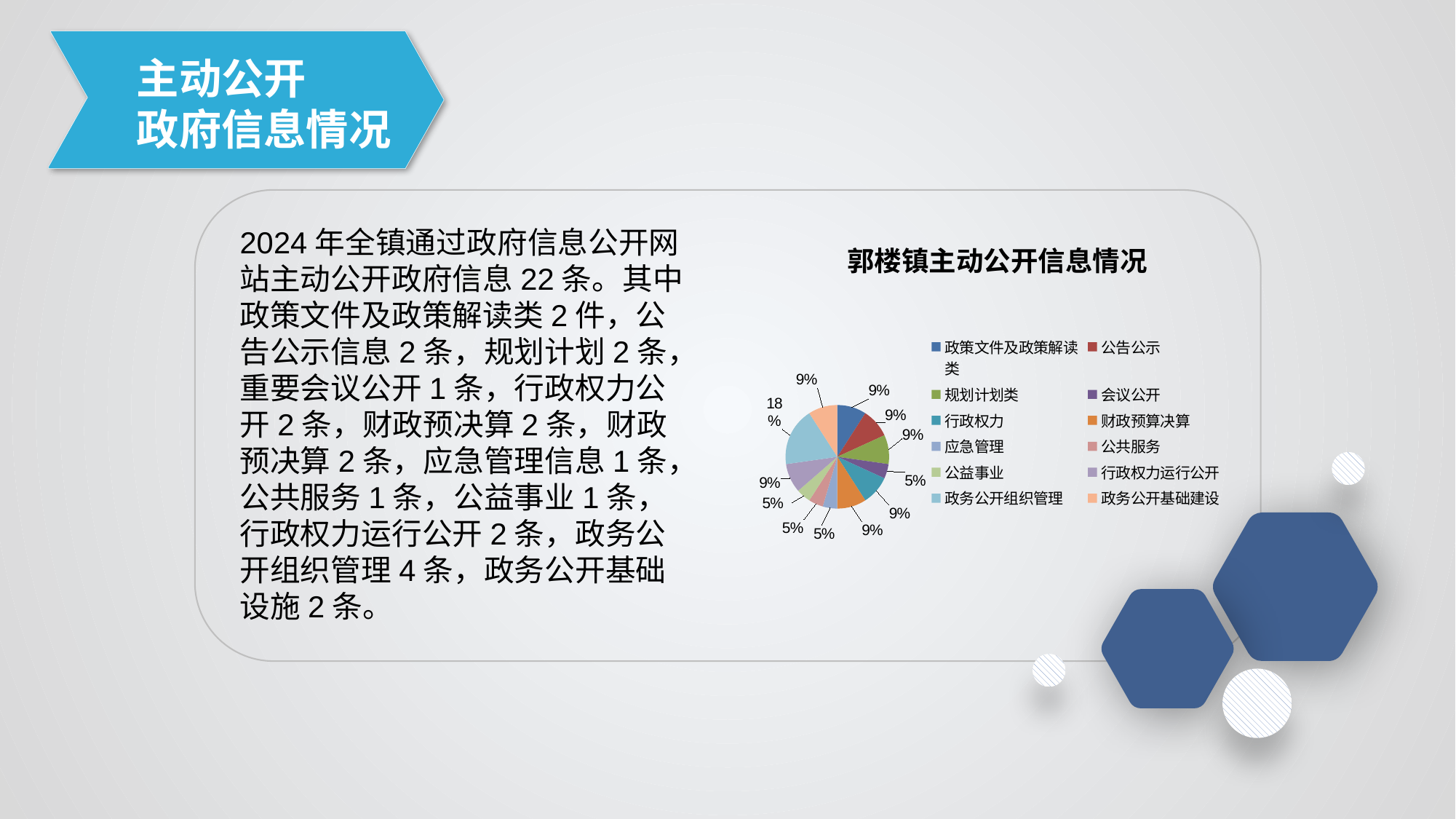

主动公开
政府信息情况

2024年全镇通过政府信息公开网站主动公开政府信息22条。其中政策文件及政策解读类2件，公告公示信息2条，规划计划2条，重要会议公开1条，行政权力公开2条，财政预决算2条，财政预决算2条，应急管理信息1条，公共服务1条，公益事业1条，行政权力运行公开2条，政务公开组织管理4条，政务公开基础设施2条。

### Chart: 郭楼镇主动公开信息情况

| Category |  |
|---|---|
| 政策文件及政策解读类 | 2.0 |
| 公告公示 | 2.0 |
| 规划计划类 | 2.0 |
| 会议公开 | 1.0 |
| 行政权力 | 2.0 |
| 财政预算决算 | 2.0 |
| 应急管理 | 1.0 |
| 公共服务 | 1.0 |
| 公益事业 | 1.0 |
| 行政权力运行公开 | 2.0 |
| 政务公开组织管理 | 4.0 |
| 政务公开基础建设 | 2.0 |